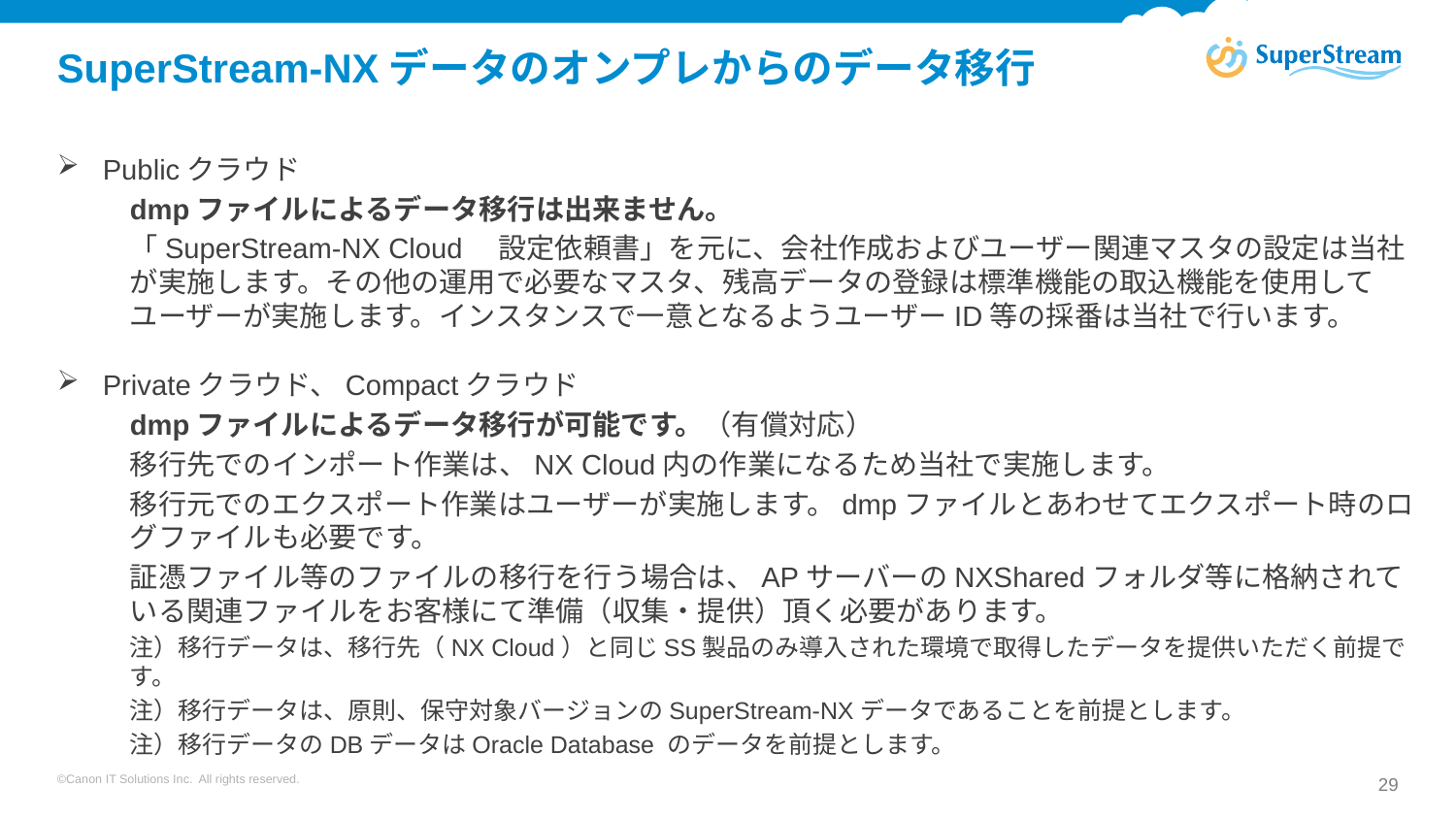

# SuperStream-NXデータのオンプレからのデータ移行
Publicクラウド
dmpファイルによるデータ移行は出来ません。
「SuperStream-NX Cloud　設定依頼書」を元に、会社作成およびユーザー関連マスタの設定は当社が実施します。その他の運用で必要なマスタ、残高データの登録は標準機能の取込機能を使用してユーザーが実施します。インスタンスで一意となるようユーザーID等の採番は当社で行います。

Privateクラウド、Compactクラウド
dmpファイルによるデータ移行が可能です。（有償対応）
移行先でのインポート作業は、NX Cloud内の作業になるため当社で実施します。
移行元でのエクスポート作業はユーザーが実施します。dmpファイルとあわせてエクスポート時のログファイルも必要です。
証憑ファイル等のファイルの移行を行う場合は、APサーバーのNXSharedフォルダ等に格納されている関連ファイルをお客様にて準備（収集・提供）頂く必要があります。
注）移行データは、移行先（NX Cloud）と同じSS製品のみ導入された環境で取得したデータを提供いただく前提です。
注）移行データは、原則、保守対象バージョンのSuperStream-NXデータであることを前提とします。
注）移行データのDBデータはOracle Database のデータを前提とします。

©Canon IT Solutions Inc.  All rights reserved.
29